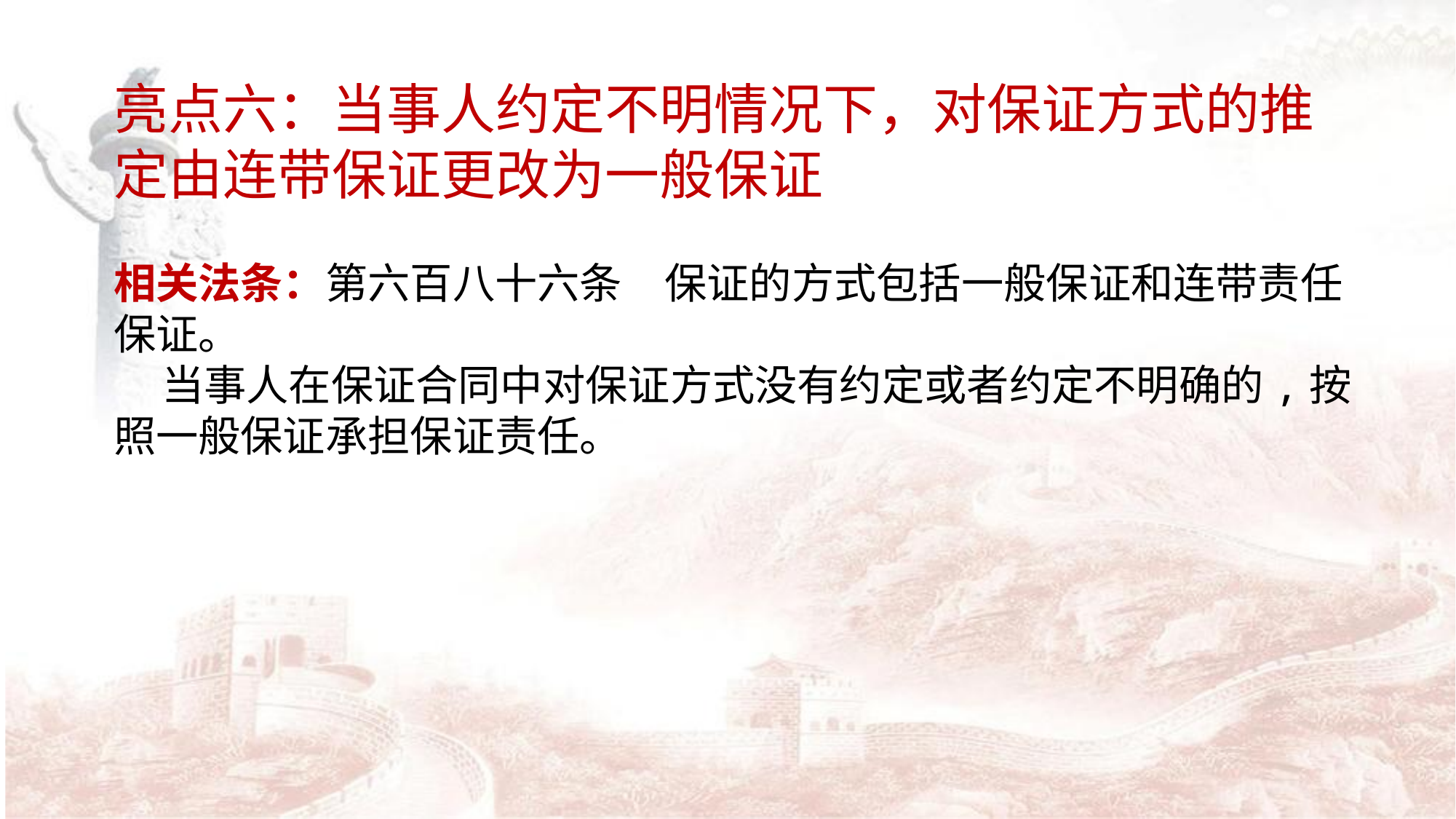

亮点六：当事人约定不明情况下，对保证方式的推定由连带保证更改为一般保证

相关法条：第六百八十六条　保证的方式包括一般保证和连带责任保证。
    当事人在保证合同中对保证方式没有约定或者约定不明确的,按照一般保证承担保证责任。